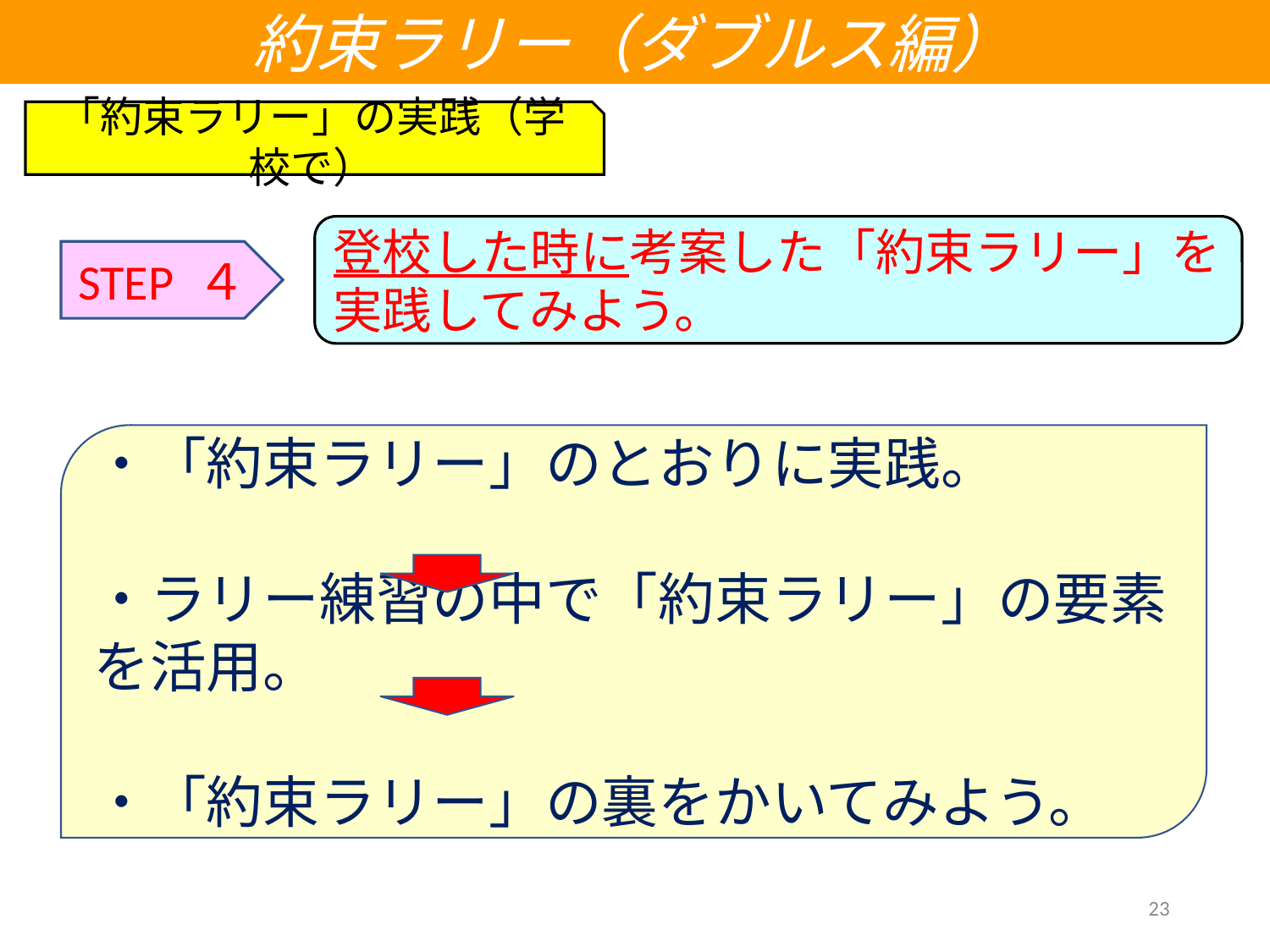

約束ラリー（ダブルス編）
「約束ラリー」の実践（学校で）
登校した時に考案した「約束ラリー」を実践してみよう。
STEP ４
・「約束ラリー」のとおりに実践。

・ラリー練習の中で「約束ラリー」の要素を活用。

・「約束ラリー」の裏をかいてみよう。

23